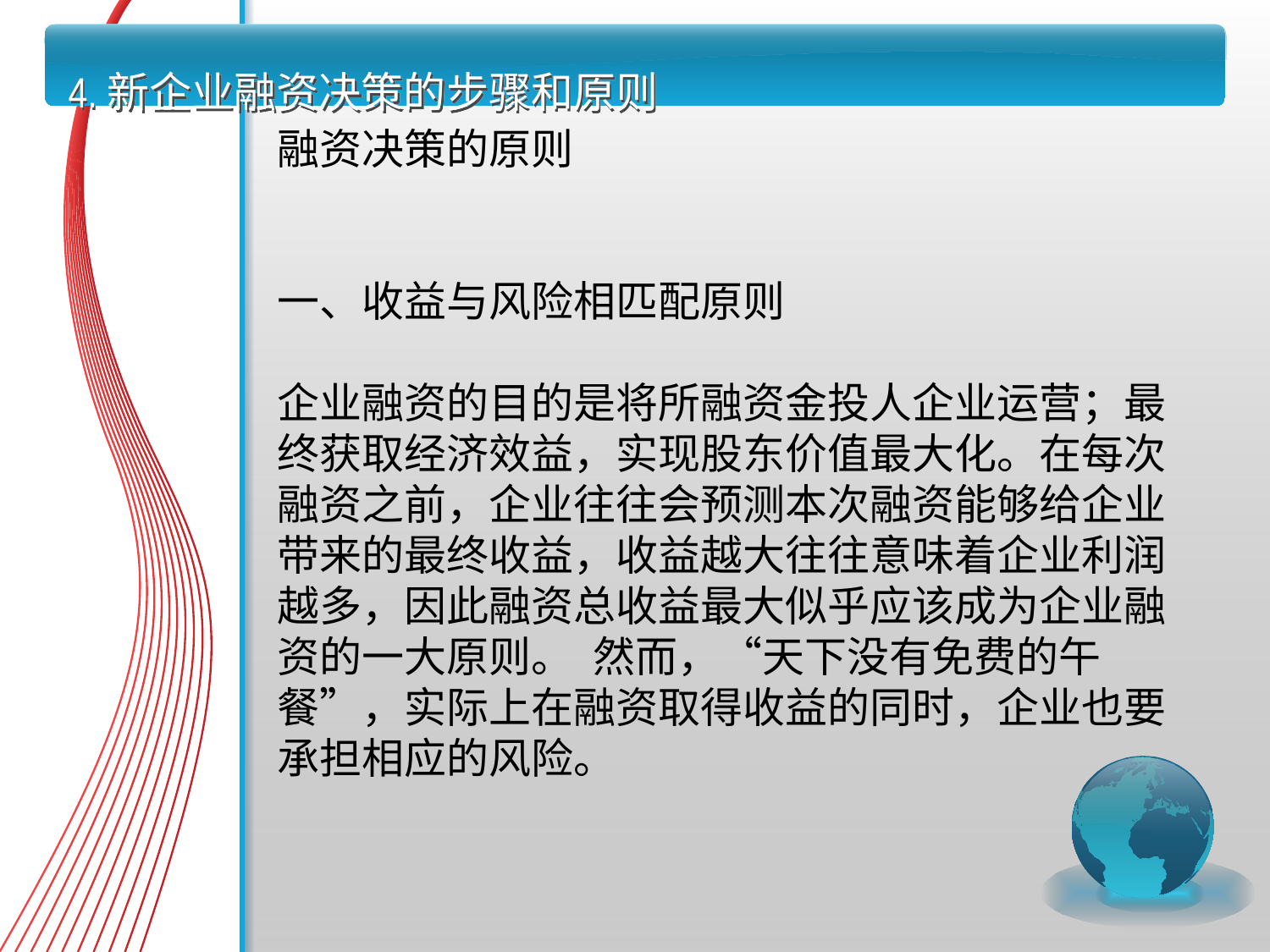

# 4.新企业融资决策的步骤和原则
融资决策的原则

一、收益与风险相匹配原则

企业融资的目的是将所融资金投人企业运营；最终获取经济效益，实现股东价值最大化。在每次融资之前，企业往往会预测本次融资能够给企业带来的最终收益，收益越大往往意味着企业利润越多，因此融资总收益最大似乎应该成为企业融资的一大原则。  然而，“天下没有免费的午餐”，实际上在融资取得收益的同时，企业也要承担相应的风险。